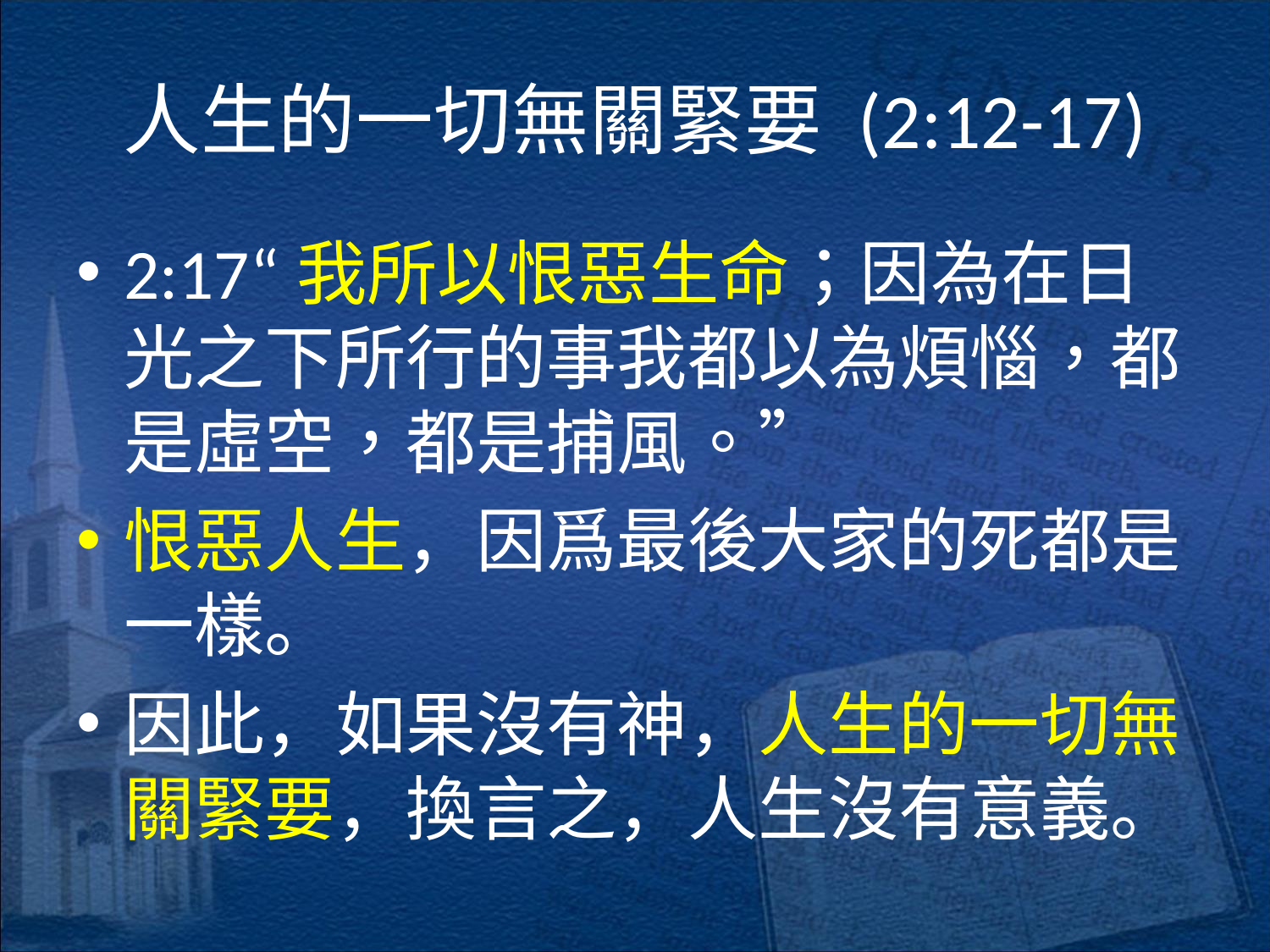

# 人生的一切無關緊要 (2:12-17)
2:17“我所以恨惡生命；因為在日光之下所行的事我都以為煩惱，都是虛空，都是捕風。”
恨惡人生，因爲最後大家的死都是一樣。
因此，如果沒有神，人生的一切無關緊要，換言之，人生沒有意義。